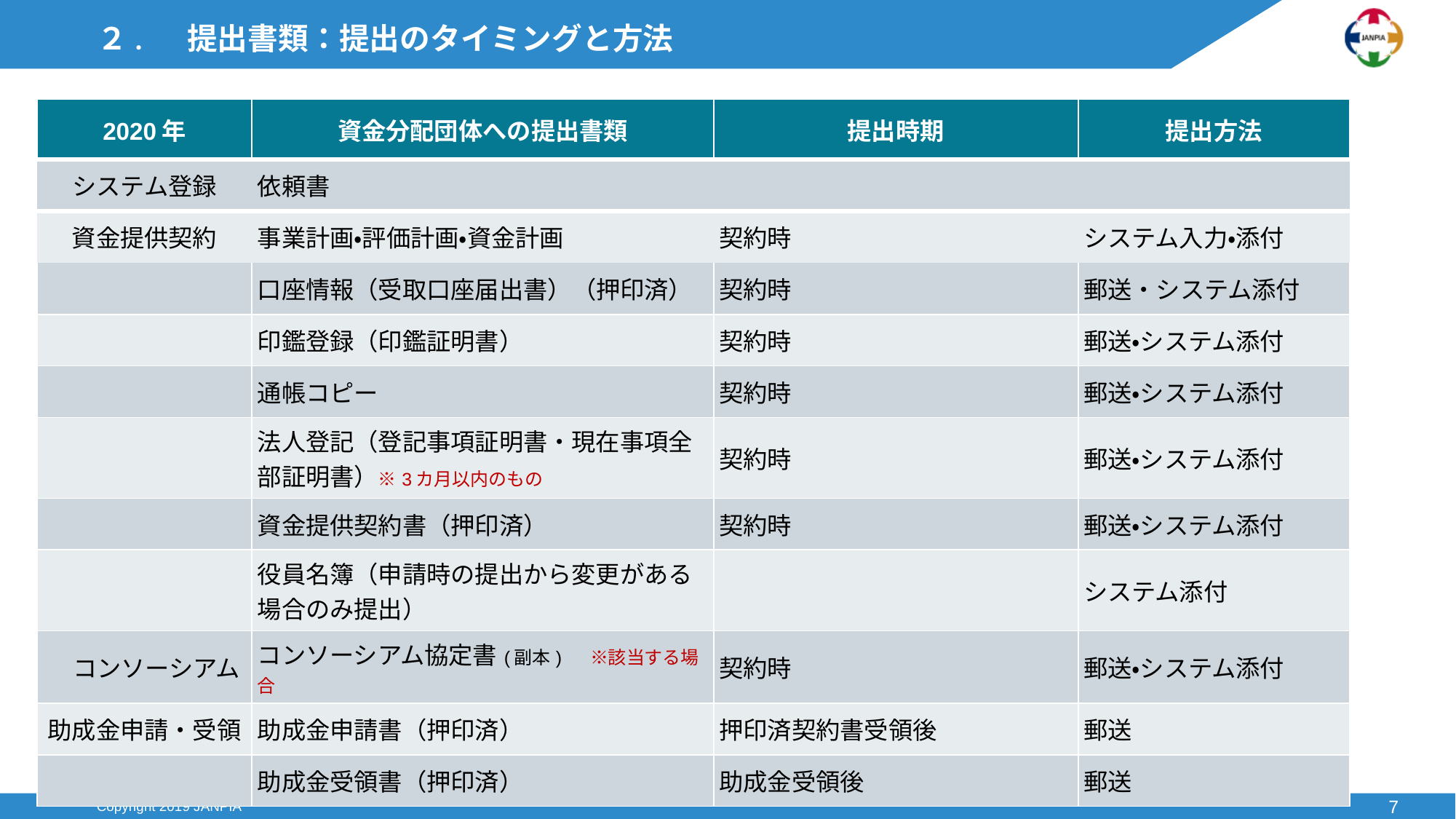

# ２. 　提出書類：提出のタイミングと方法
| 2020年 | 資金分配団体への提出書類 | 提出時期 | 提出方法 |
| --- | --- | --- | --- |
| システム登録 | 依頼書 |  |  |
| 資金提供契約 | 事業計画・評価計画・資金計画 | 契約時 | システム入力・添付 |
|  | 口座情報（受取口座届出書）（押印済） | 契約時 | 郵送・システム添付 |
|  | 印鑑登録（印鑑証明書） | 契約時 | 郵送・システム添付 |
|  | 通帳コピー | 契約時 | 郵送・システム添付 |
|  | 法人登記（登記事項証明書・現在事項全部証明書）※3カ月以内のもの | 契約時 | 郵送・システム添付 |
|  | 資金提供契約書（押印済） | 契約時 | 郵送・システム添付 |
|  | 役員名簿（申請時の提出から変更がある場合のみ提出） |  | システム添付 |
| コンソーシアム | コンソーシアム協定書(副本)　※該当する場合 | 契約時 | 郵送・システム添付 |
| 助成金申請・受領 | 助成金申請書（押印済） | 押印済契約書受領後 | 郵送 |
|  | 助成金受領書（押印済） | 助成金受領後 | 郵送 |